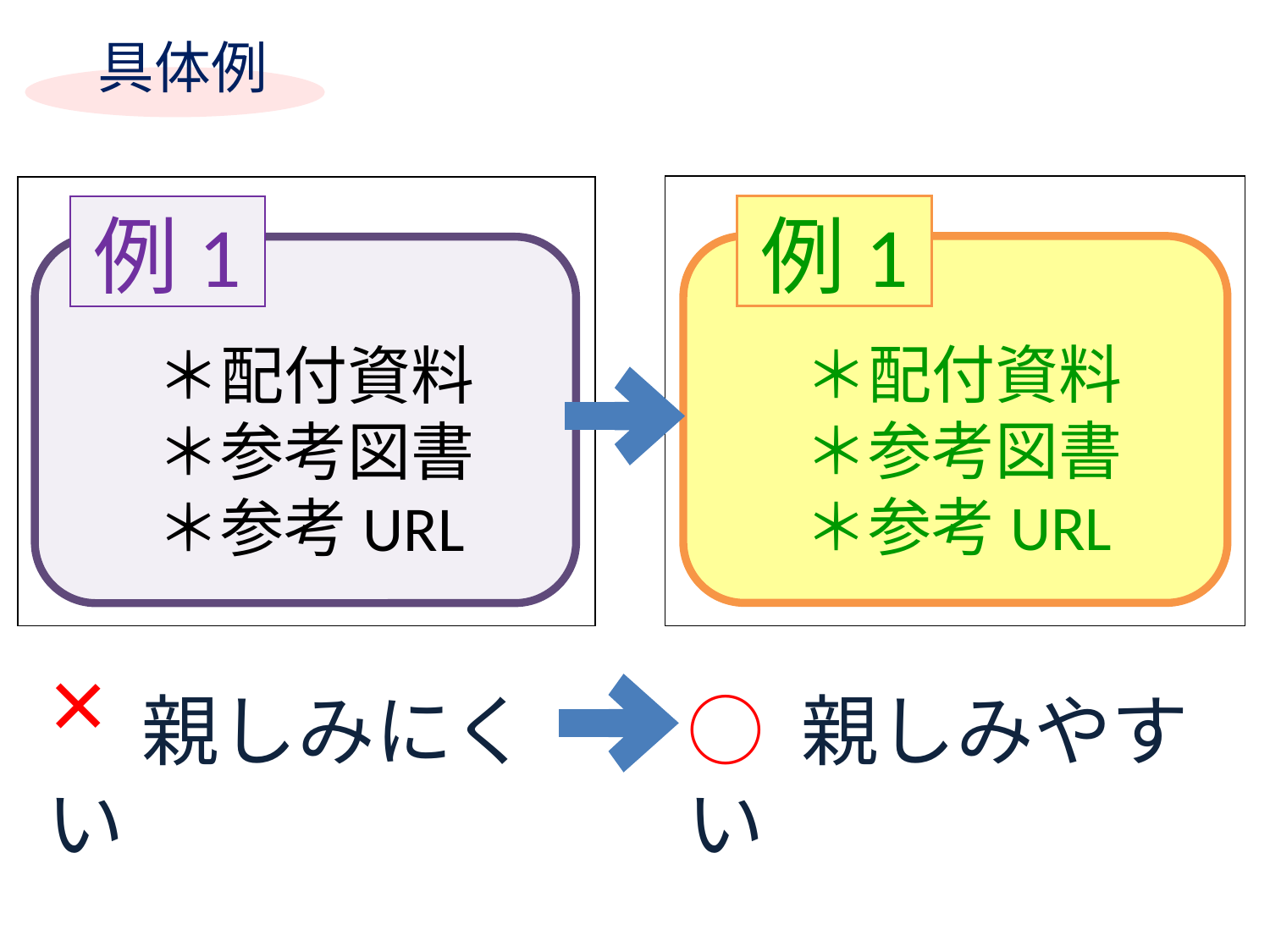

具体例

　　＊配付資料
　　＊参考図書
　　＊参考URL

例1

　　＊配付資料
　　＊参考図書
　　＊参考URL

例1

×
　 親しみにくい

○ 親しみやすい